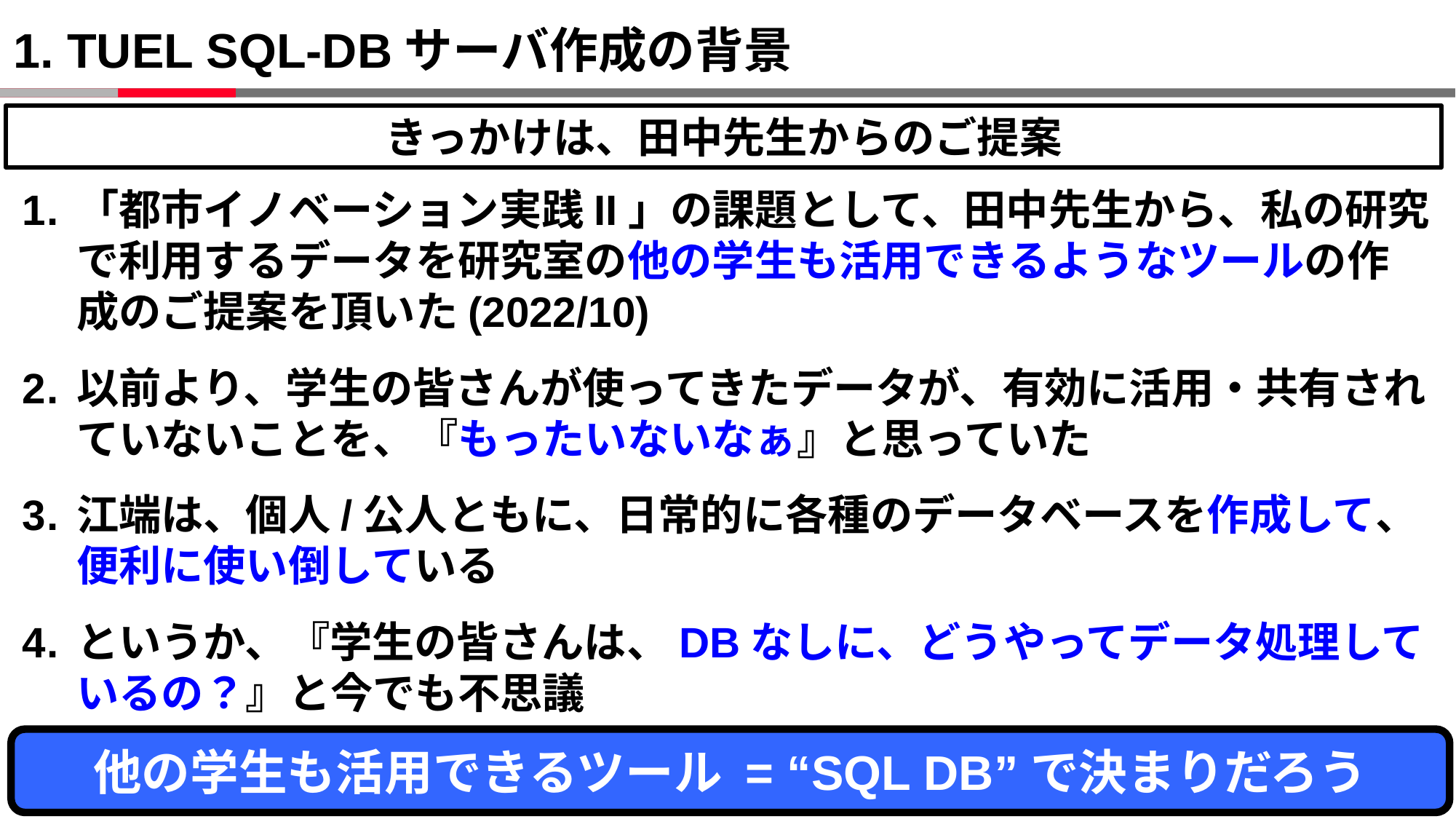

# 1. TUEL SQL-DBサーバ作成の背景
きっかけは、田中先生からのご提案
「都市イノベーション実践II」の課題として、田中先生から、私の研究で利用するデータを研究室の他の学生も活用できるようなツールの作成のご提案を頂いた(2022/10)

以前より、学生の皆さんが使ってきたデータが、有効に活用・共有されていないことを、『もったいないなぁ』と思っていた

江端は、個人/公人ともに、日常的に各種のデータベースを作成して、便利に使い倒している

というか、『学生の皆さんは、DBなしに、どうやってデータ処理しているの？』と今でも不思議
他の学生も活用できるツール = “SQL DB”で決まりだろう